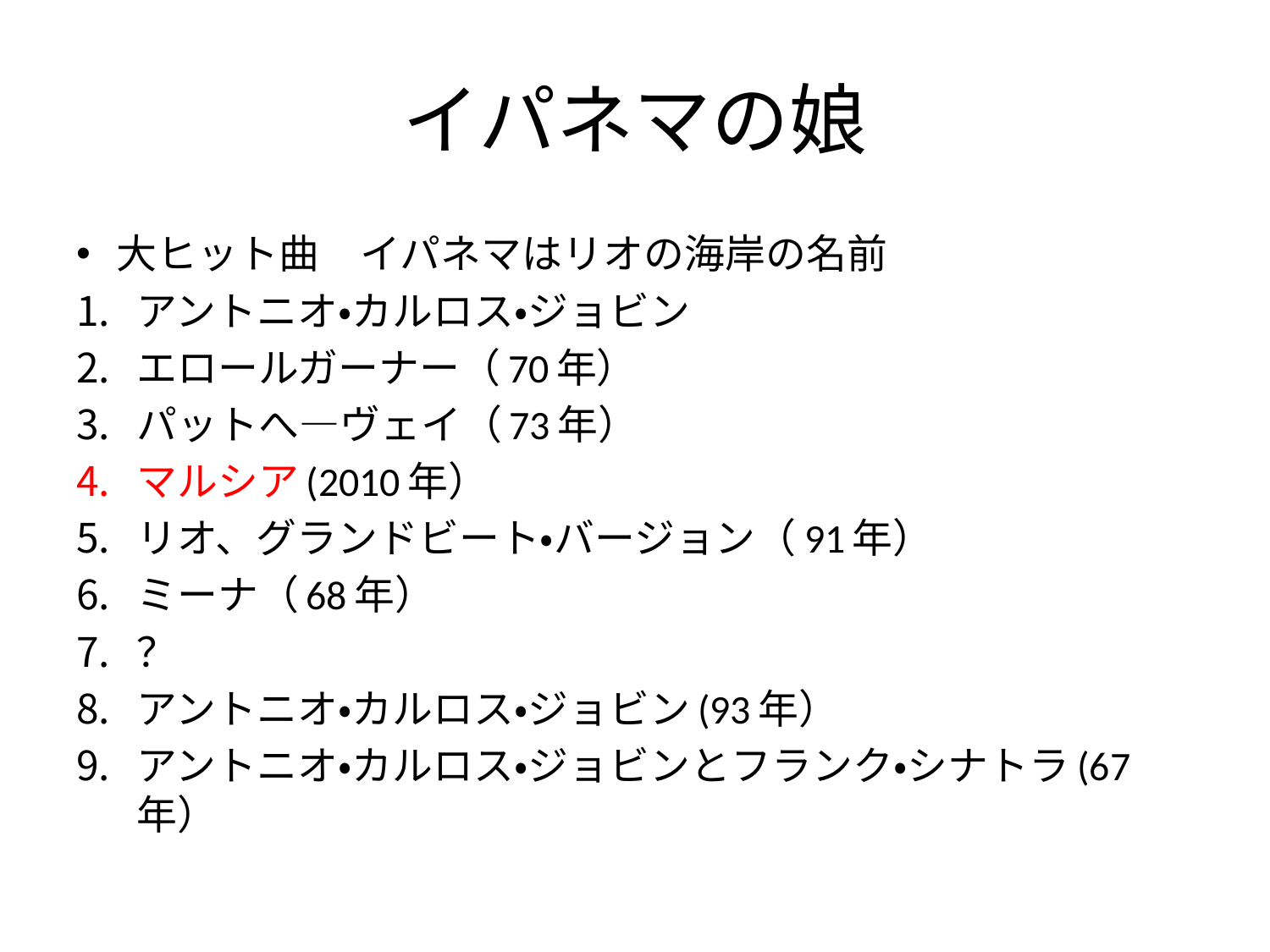

# イパネマの娘
大ヒット曲　イパネマはリオの海岸の名前
アントニオ・カルロス・ジョビン
エロールガーナー（70年）
パットへ―ヴェイ（73年）
マルシア(2010年）
リオ、グランドビート・バージョン（91年）
ミーナ（68年）
？
アントニオ・カルロス・ジョビン(93年）
アントニオ・カルロス・ジョビンとフランク・シナトラ(67年）